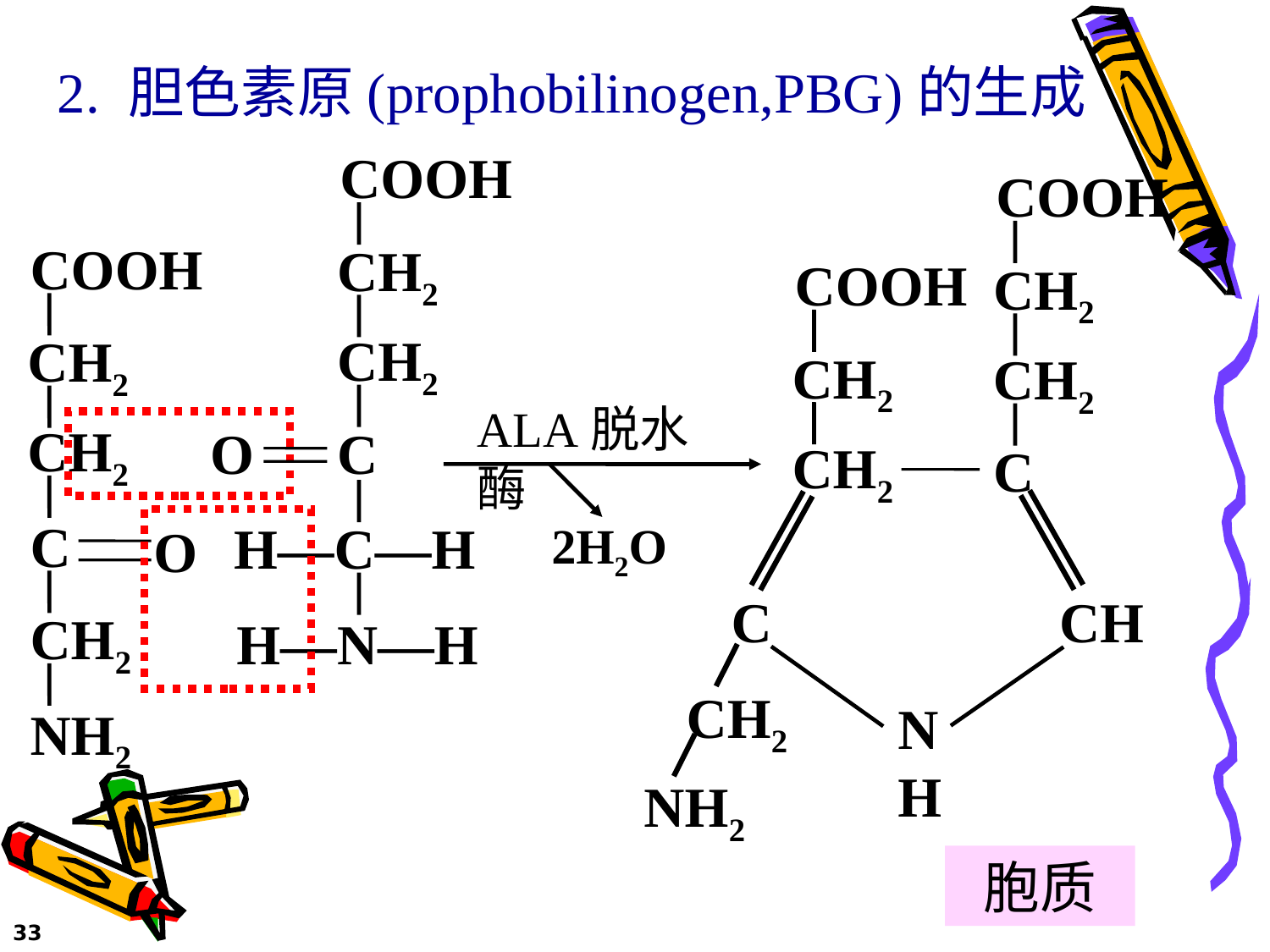

# 2. 胆色素原(prophobilinogen,PBG)的生成
COOH
COOH

COOH
CH2

CH2
CH2

CH2
C

C
CH

CH2

NH

NH2

COOH
CH2

CH2
CH2

ALA脱水酶

2H2O
CH2

O
C

C
H—C—H

O

CH2
H—N—H

NH2

胞质
33